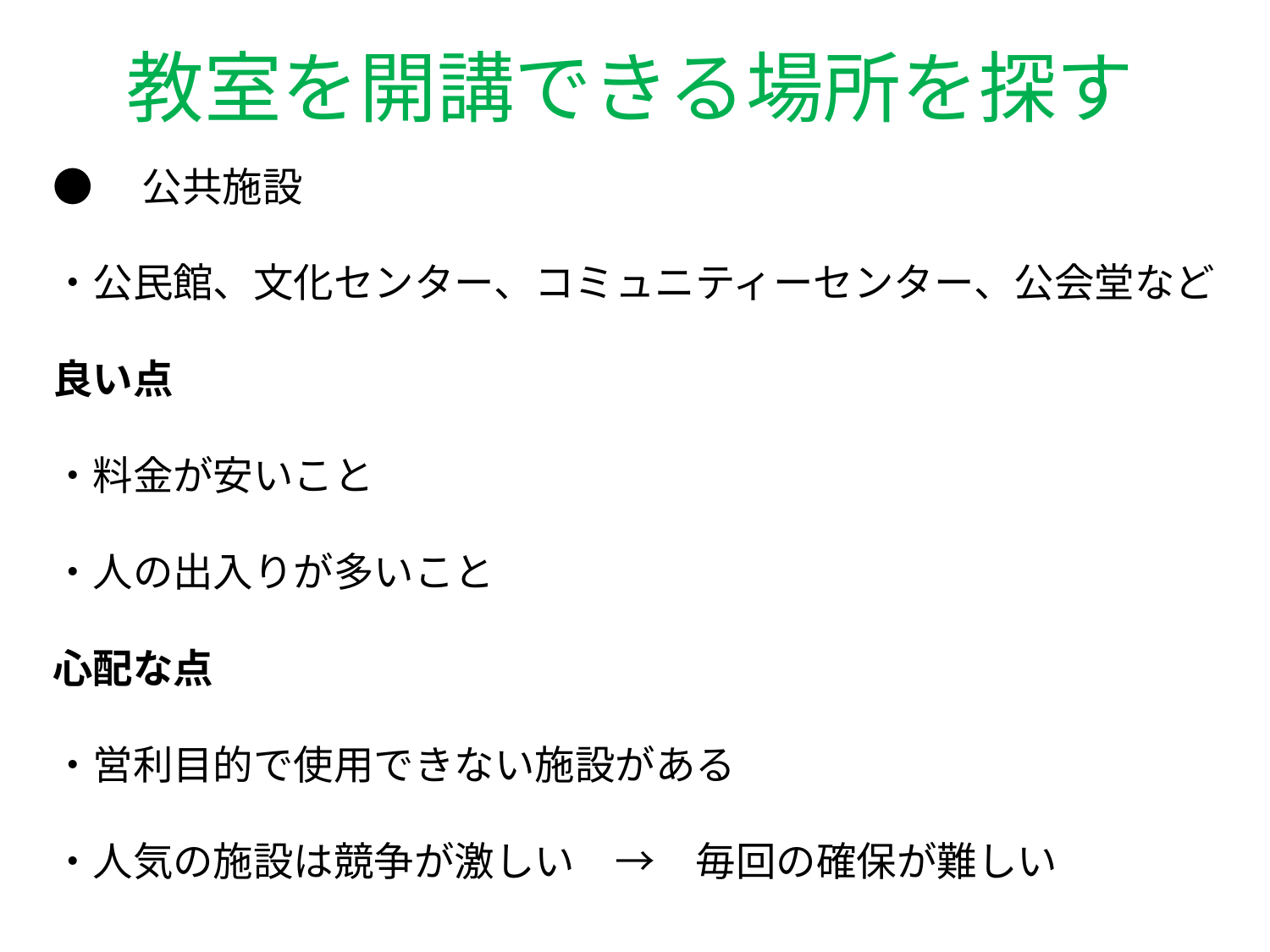

教室を開講できる場所を探す
# ●　公共施設 ・公民館、文化センター、コミュニティーセンター、公会堂など 良い点 ・料金が安いこと ・人の出入りが多いこと 心配な点 ・営利目的で使用できない施設がある ・人気の施設は競争が激しい　→　毎回の確保が難しい